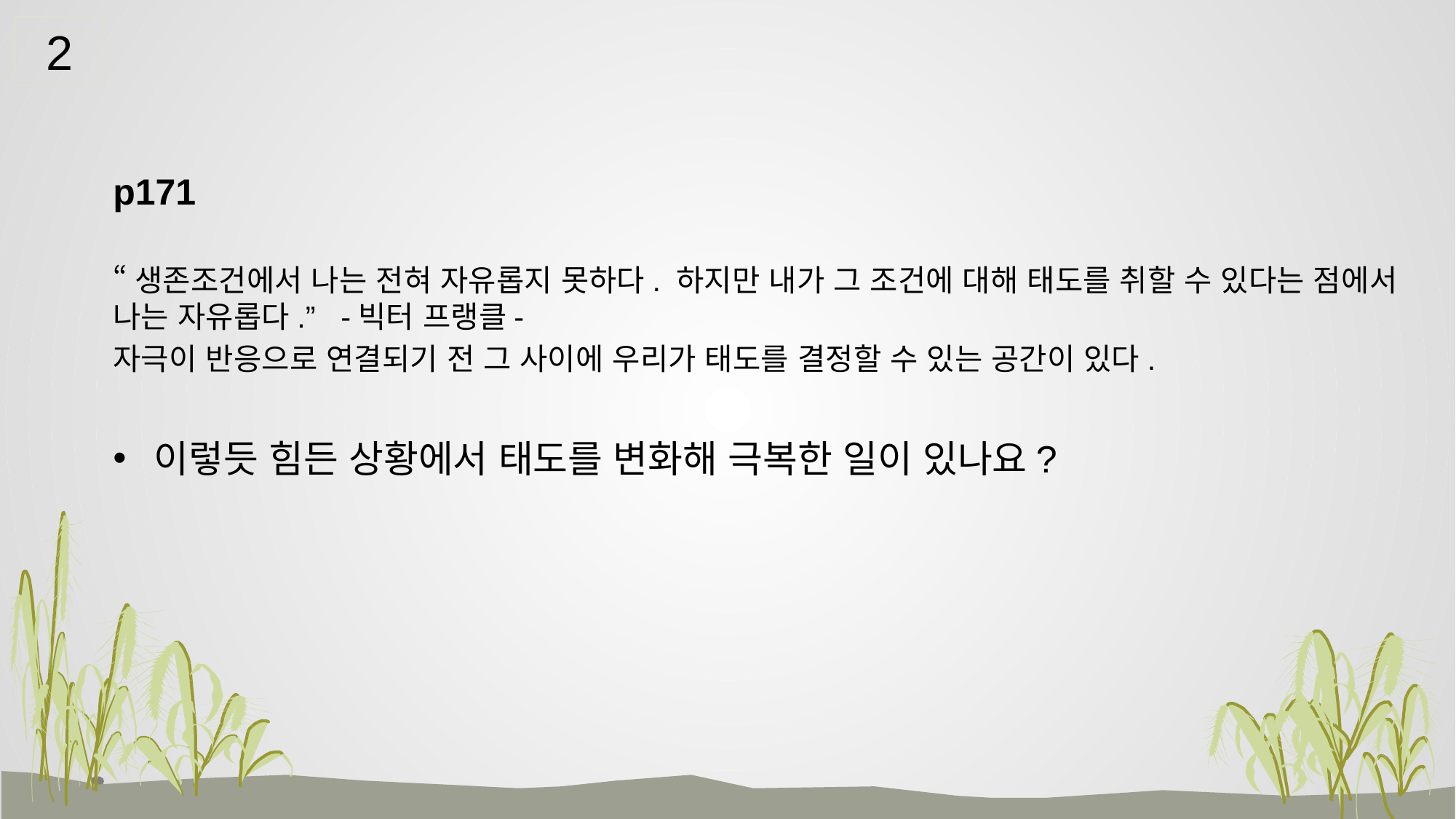

2
p171

“생존조건에서 나는 전혀 자유롭지 못하다. 하지만 내가 그 조건에 대해 태도를 취할 수 있다는 점에서 나는 자유롭다.”   -빅터 프랭클-
자극이 반응으로 연결되기 전 그 사이에 우리가 태도를 결정할 수 있는 공간이 있다.

이렇듯 힘든 상황에서 태도를 변화해 극복한 일이 있나요?